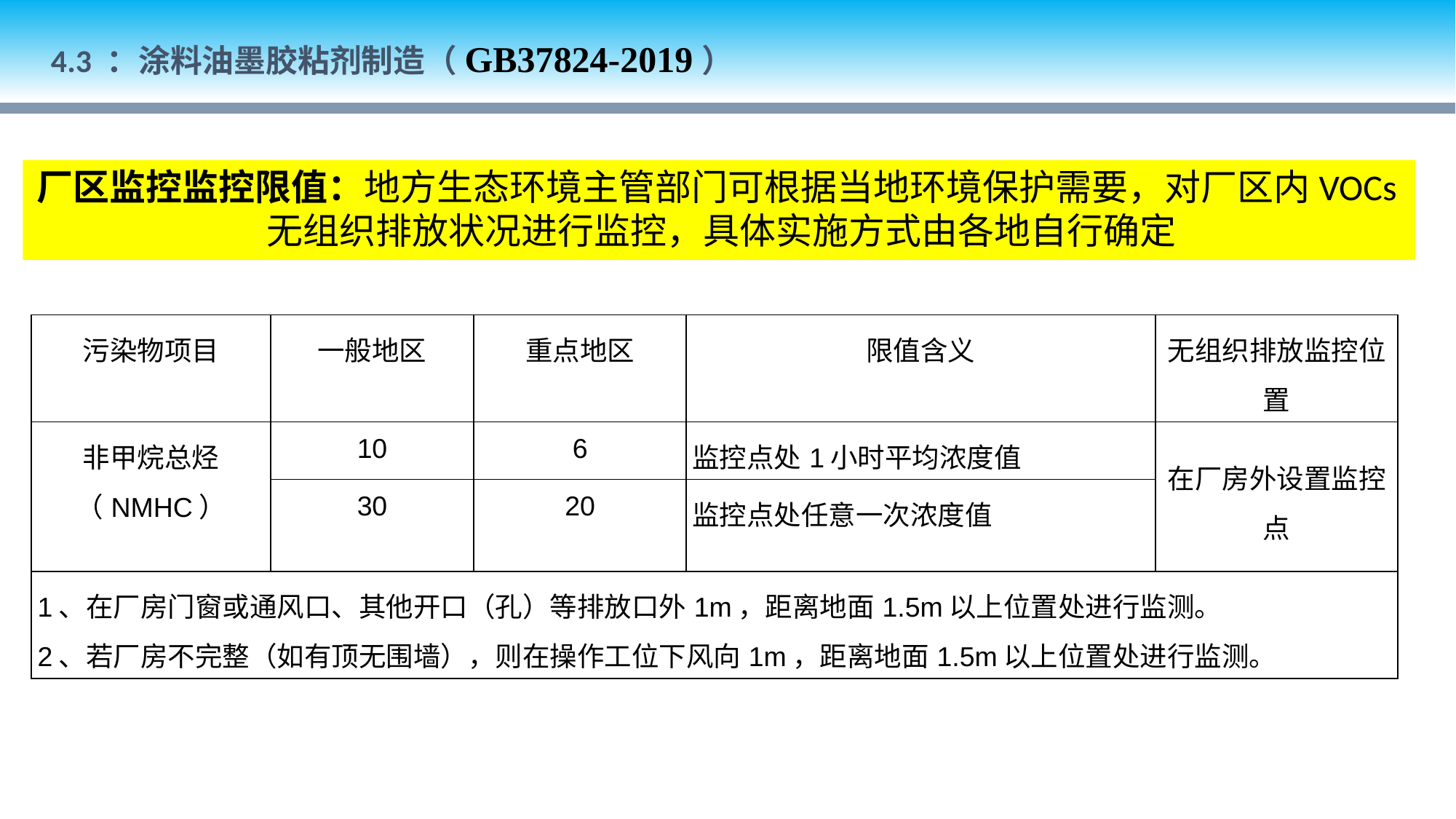

# 4.3 ：涂料油墨胶粘剂制造（GB37824-2019）
厂区监控监控限值：地方生态环境主管部门可根据当地环境保护需要，对厂区内VOCs无组织排放状况进行监控，具体实施方式由各地自行确定
| 污染物项目 | 一般地区 | 重点地区 | 限值含义 | 无组织排放监控位置 |
| --- | --- | --- | --- | --- |
| 非甲烷总烃 （NMHC） | 10 | 6 | 监控点处1小时平均浓度值 | 在厂房外设置监控点 |
|  | 30 | 20 | 监控点处任意一次浓度值 |  |
| 1、在厂房门窗或通风口、其他开口（孔）等排放口外1m，距离地面1.5m以上位置处进行监测。 2、若厂房不完整（如有顶无围墙），则在操作工位下风向1m，距离地面1.5m以上位置处进行监测。 |  |  |  |  |